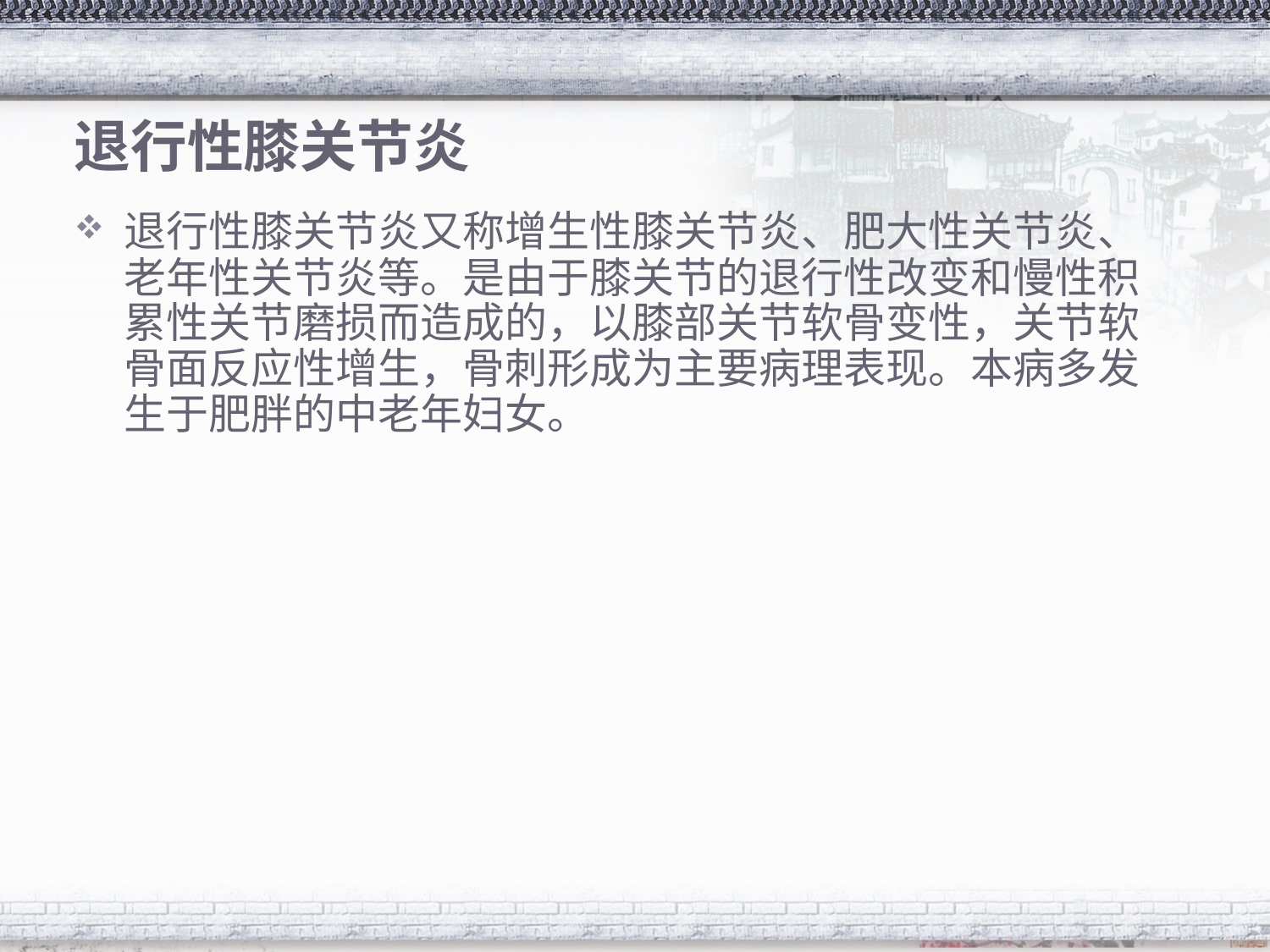

# 退行性膝关节炎
退行性膝关节炎又称增生性膝关节炎、肥大性关节炎、老年性关节炎等。是由于膝关节的退行性改变和慢性积累性关节磨损而造成的，以膝部关节软骨变性，关节软骨面反应性增生，骨刺形成为主要病理表现。本病多发生于肥胖的中老年妇女。